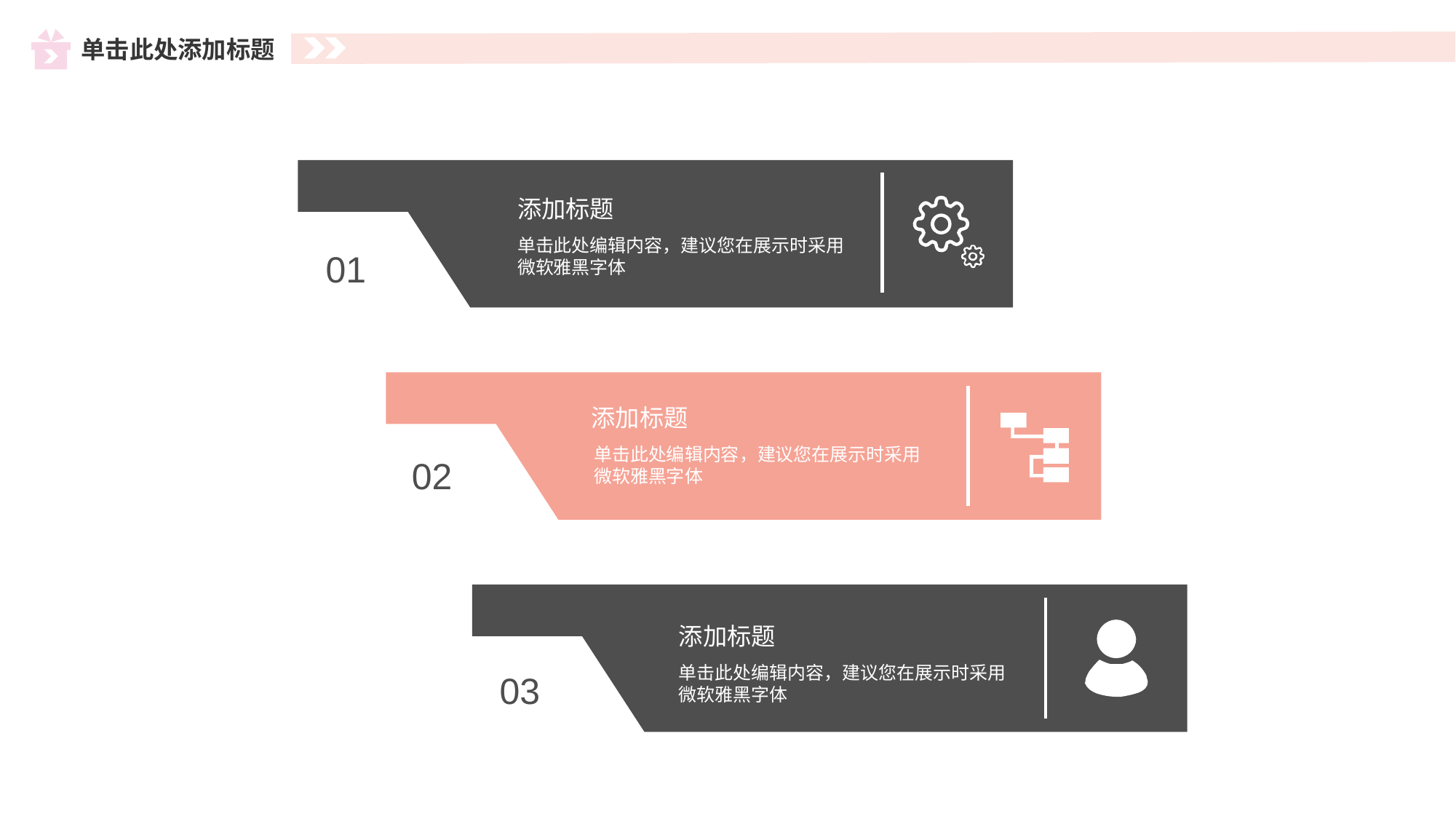

添加标题

单击此处编辑内容，建议您在展示时采用微软雅黑字体
01

添加标题

单击此处编辑内容，建议您在展示时采用微软雅黑字体
02

添加标题

单击此处编辑内容，建议您在展示时采用微软雅黑字体
03